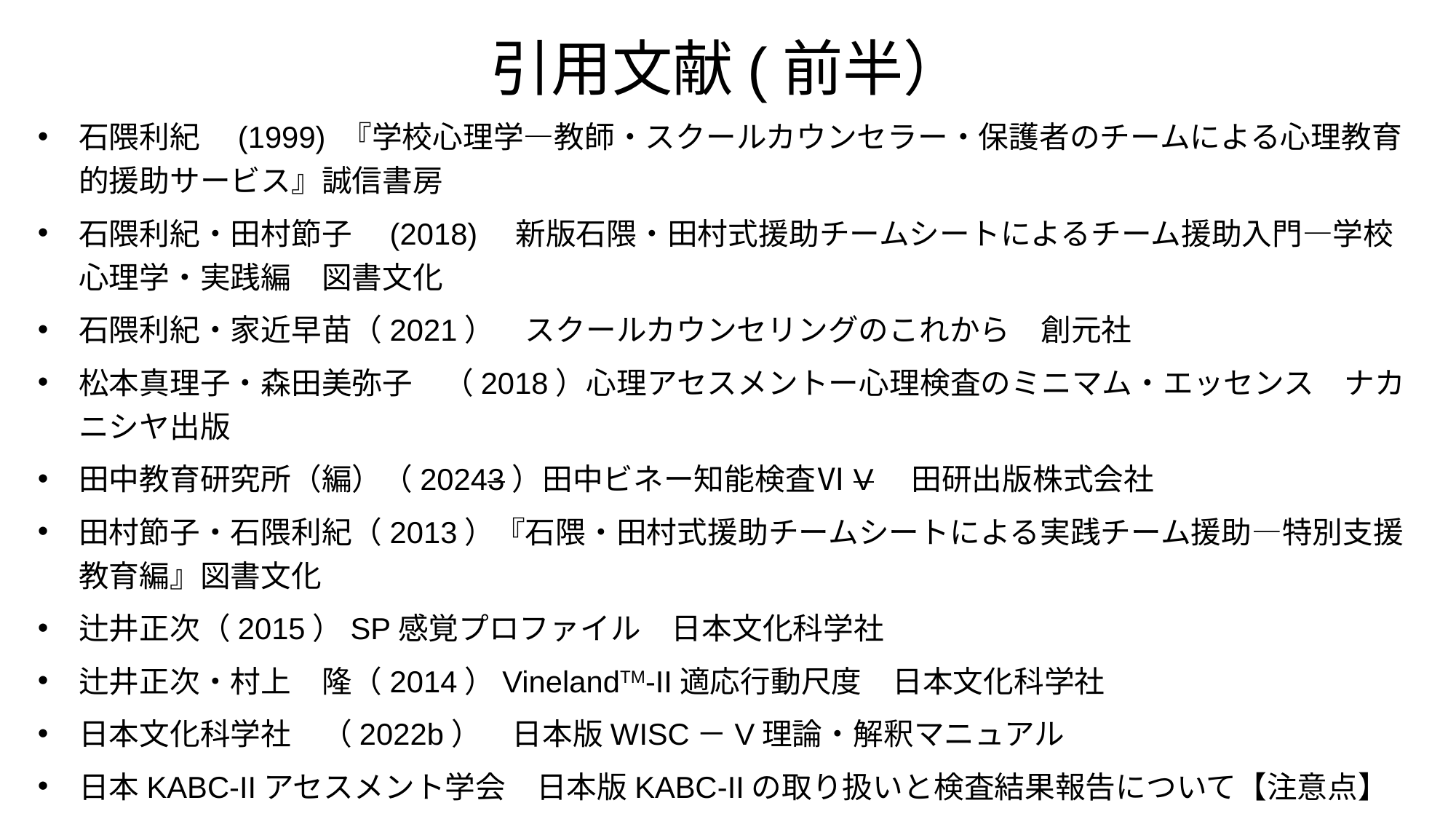

# 引用文献(前半）
石隈利紀　(1999) 『学校心理学―教師・スクールカウンセラー・保護者のチームによる心理教育的援助サービス』誠信書房
石隈利紀・田村節子　(2018)　新版石隈・田村式援助チームシートによるチーム援助入門―学校心理学・実践編　図書文化
石隈利紀・家近早苗（2021）　スクールカウンセリングのこれから　創元社
松本真理子・森田美弥子　（2018）心理アセスメントー心理検査のミニマム・エッセンス　ナカニシヤ出版
田中教育研究所（編）（20243）田中ビネー知能検査ⅥV　田研出版株式会社
田村節子・石隈利紀（2013）『石隈・田村式援助チームシートによる実践チーム援助―特別支援教育編』図書文化
辻井正次（2015）SP感覚プロファイル　日本文化科学社
辻井正次・村上　隆（2014）VinelandTM-II適応行動尺度　日本文化科学社
日本文化科学社　（2022b）　日本版WISC－V理論・解釈マニュアル
日本KABC-IIアセスメント学会　日本版KABC-IIの取り扱いと検査結果報告について【注意点】